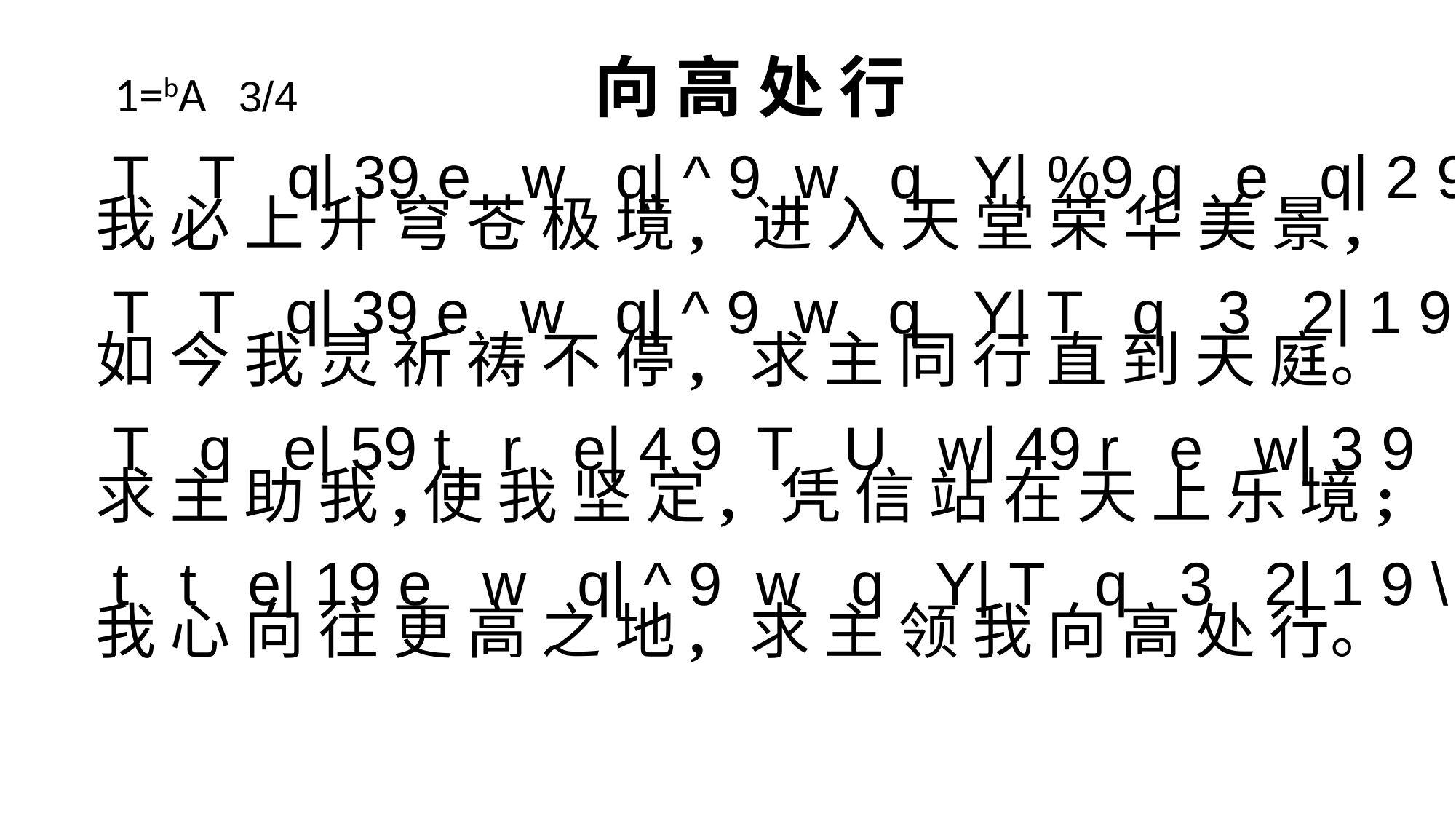

1=bA   3/4                       向 高 处 行
 T   T   q| 39 e   w   q| ^ 9  w   q   Y| %9 q   e   q| 2 9
我 必 上 升 穹 苍 极 境,  进 入 天 堂 荣 华 美 景,
 T   T   q| 39 e   w   q| ^ 9  w   q   Y| T   q   3   2| 1 9
如 今 我 灵 祈 祷 不 停,  求 主 同 行 直 到 天 庭。
 T   q   e| 59 t   r   e| 4 9  T   U   w| 49 r   e   w| 3 9
求 主 助 我,使 我 坚 定,  凭 信 站 在 天 上 乐 境;
 t   t   e| 19 e   w   q| ^ 9  w   q   Y| T   q   3   2| 1 9 \
我 心 向 往 更 高 之 地,  求 主 领 我 向 高 处 行。

4-4